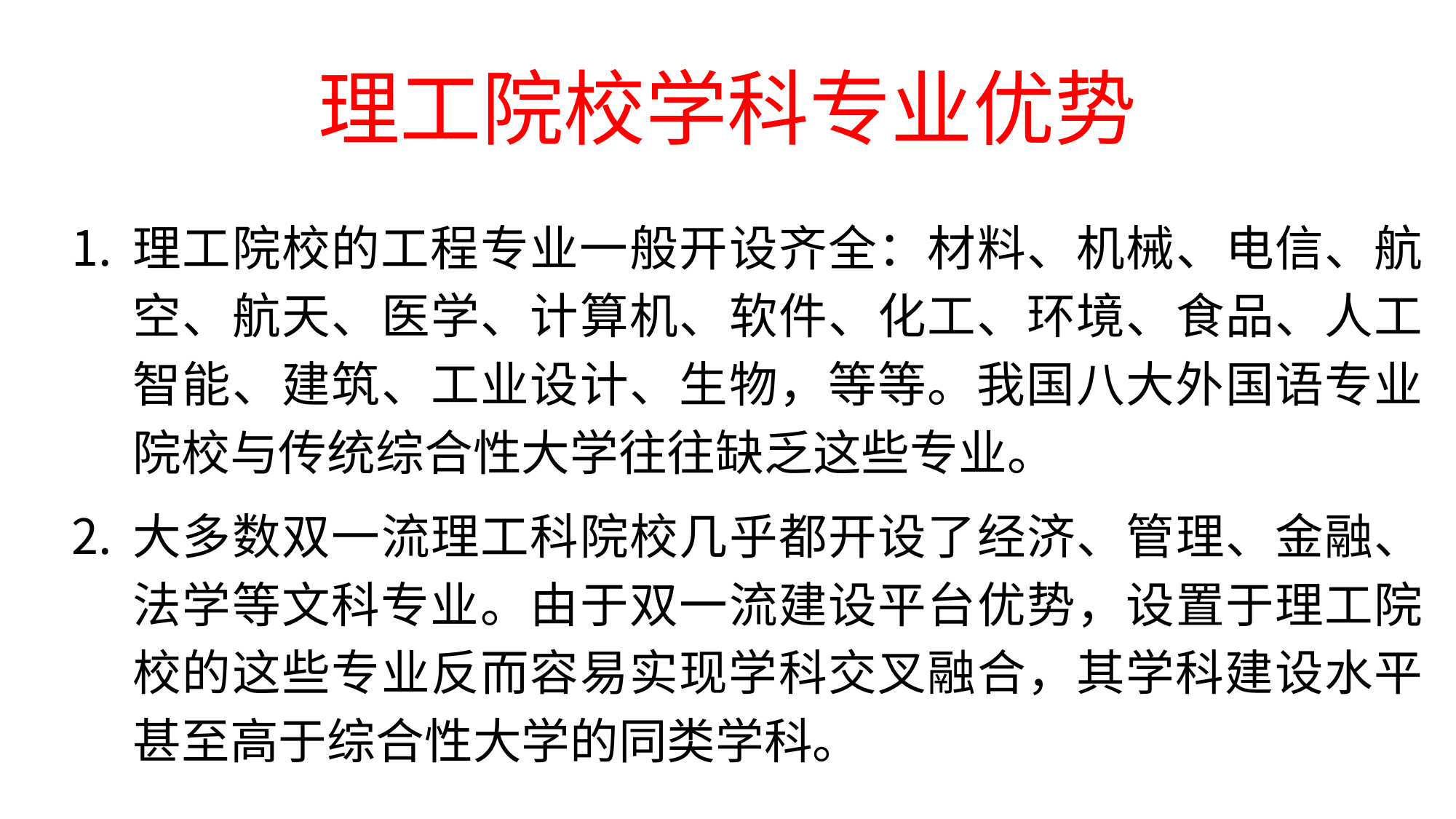

# 理工院校学科专业优势
理工院校的工程专业一般开设齐全：材料、机械、电信、航空、航天、医学、计算机、软件、化工、环境、食品、人工智能、建筑、工业设计、生物，等等。我国八大外国语专业院校与传统综合性大学往往缺乏这些专业。
大多数双一流理工科院校几乎都开设了经济、管理、金融、法学等文科专业。由于双一流建设平台优势，设置于理工院校的这些专业反而容易实现学科交叉融合，其学科建设水平甚至高于综合性大学的同类学科。